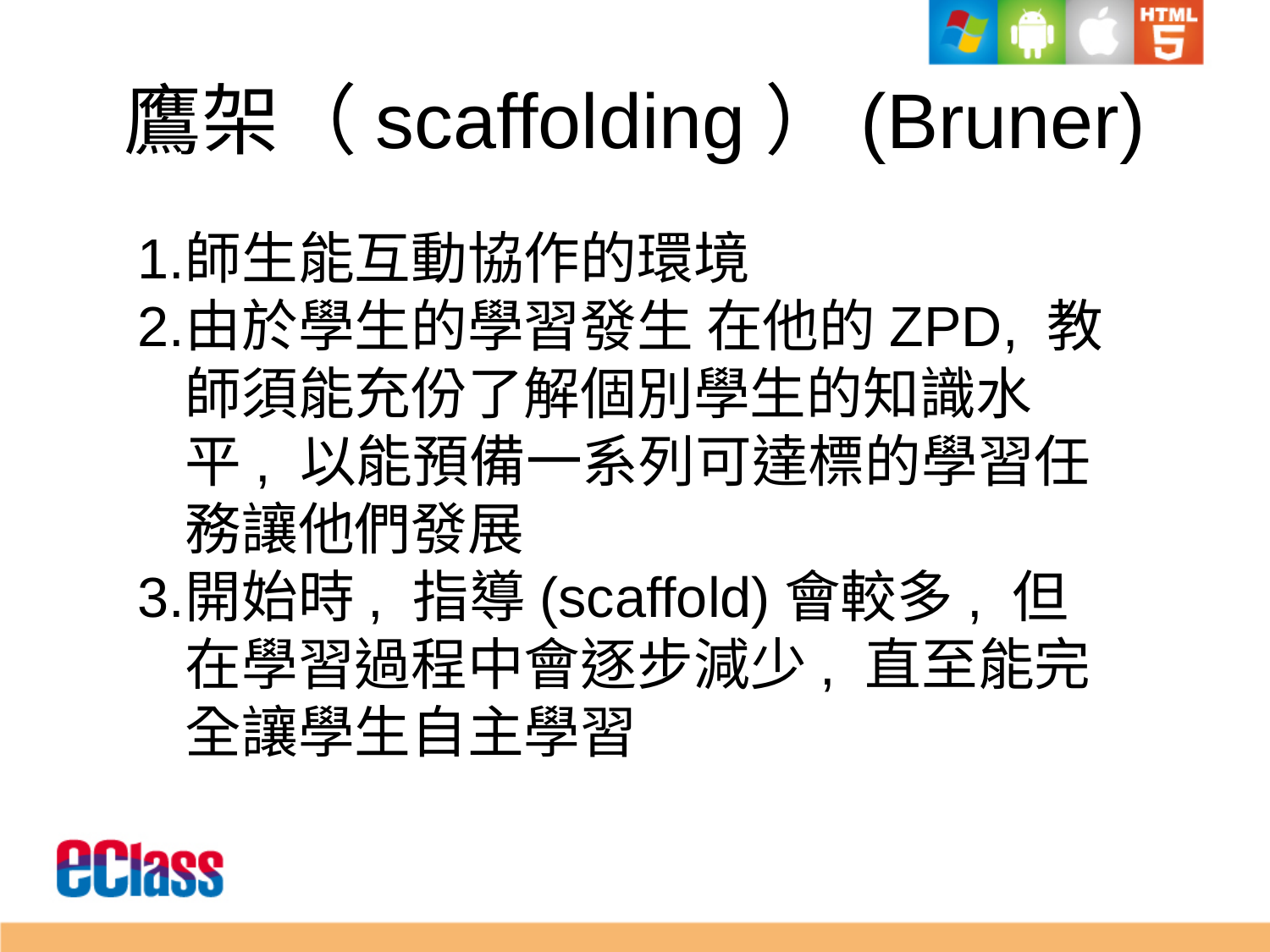

# 鷹架（scaffolding）(Bruner)
師生能互動協作的環境
由於學生的學習發生 在他的ZPD, 教師須能充份了解個別學生的知識水平, 以能預備一系列可達標的學習任務讓他們發展
開始時, 指導(scaffold)會較多, 但在學習過程中會逐步減少, 直至能完全讓學生自主學習